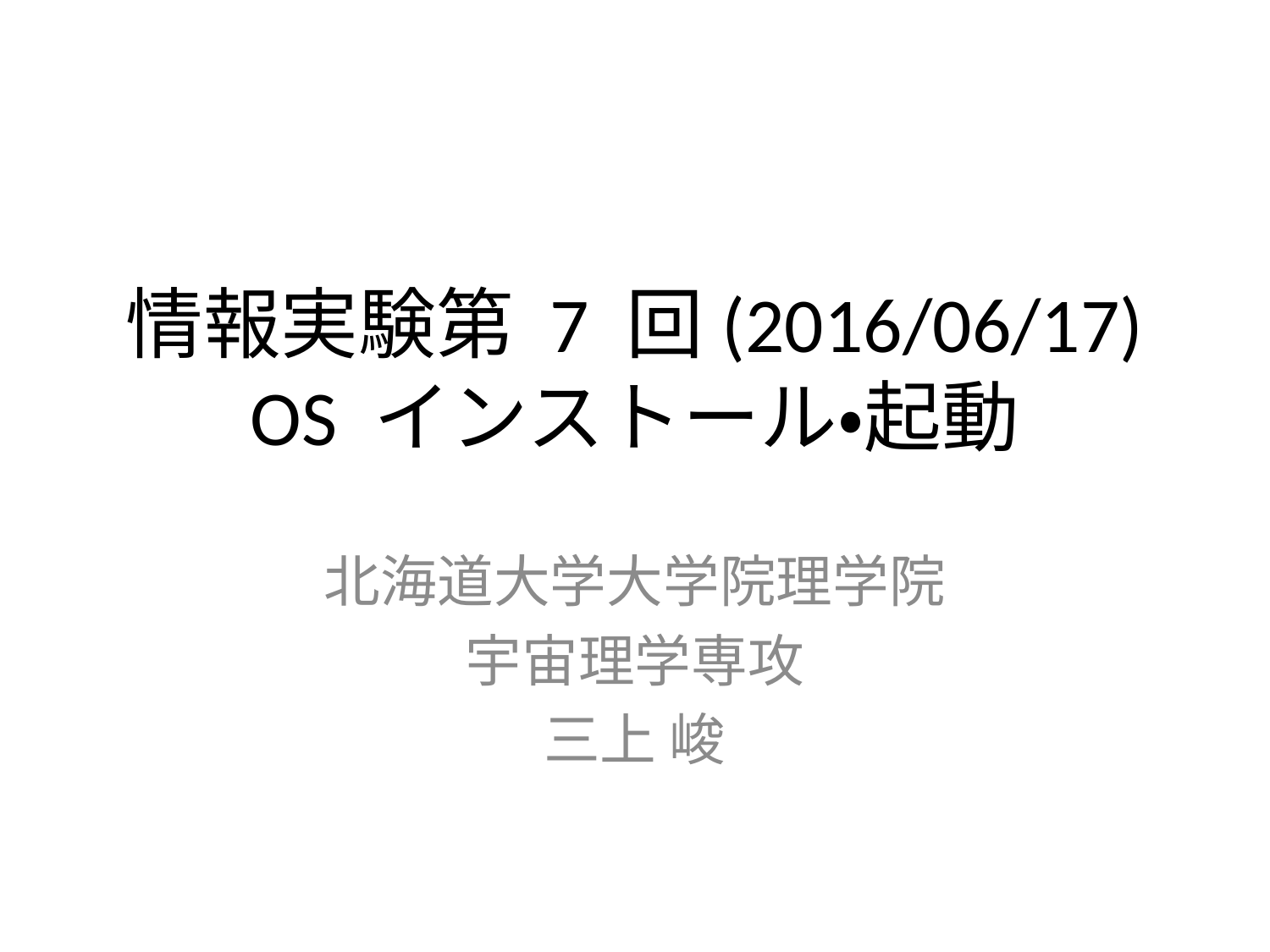

# 情報実験第 7 回(2016/06/17) OS インストール・起動
北海道大学大学院理学院
宇宙理学専攻
三上 峻